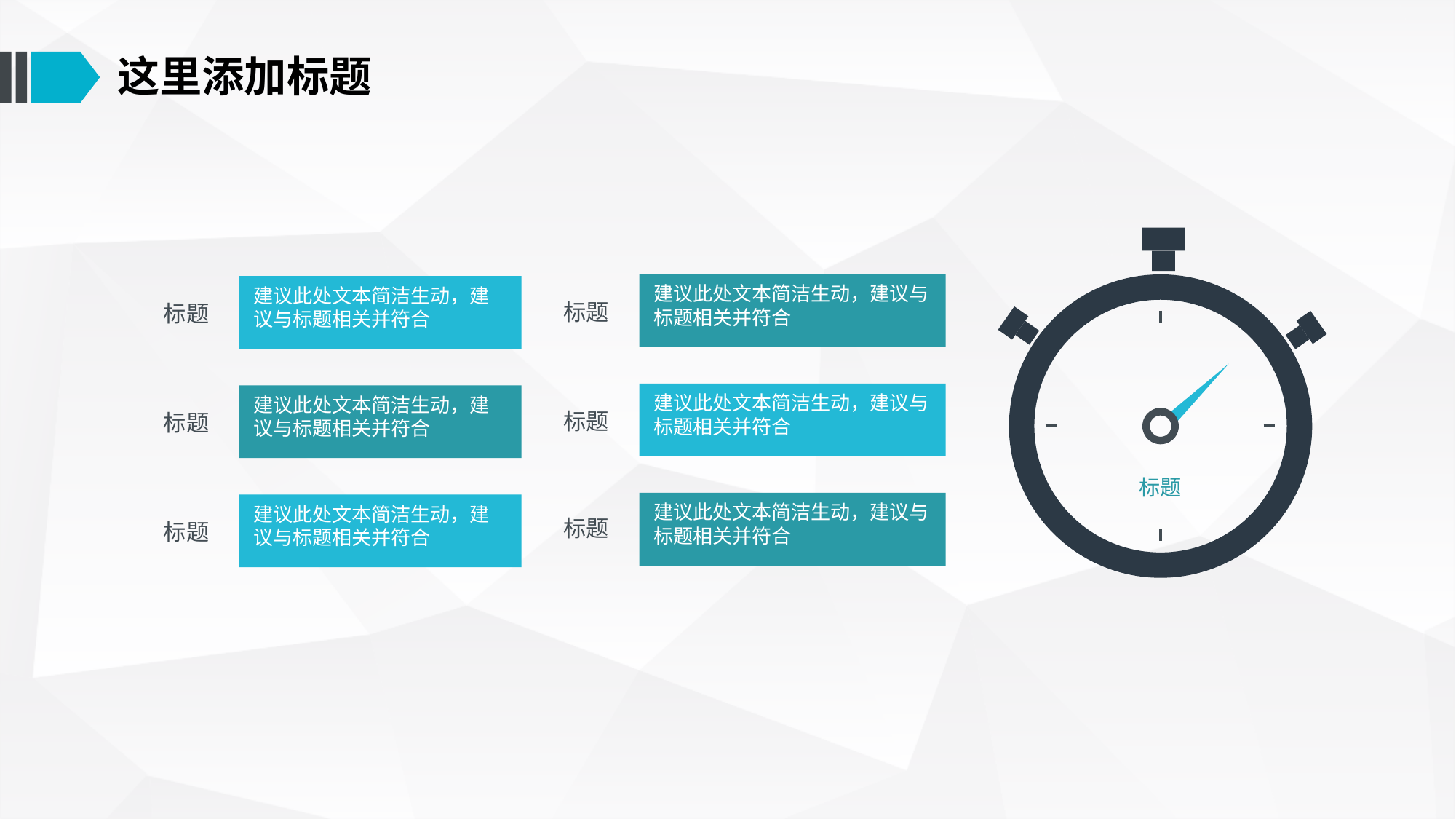

这里添加标题

标题
建议此处文本简洁生动，建议与标题相关并符合
建议此处文本简洁生动，建议与标题相关并符合
标题
标题
建议此处文本简洁生动，建议与标题相关并符合
建议此处文本简洁生动，建议与标题相关并符合
标题
标题
标题
建议此处文本简洁生动，建议与标题相关并符合
建议此处文本简洁生动，建议与标题相关并符合
标题